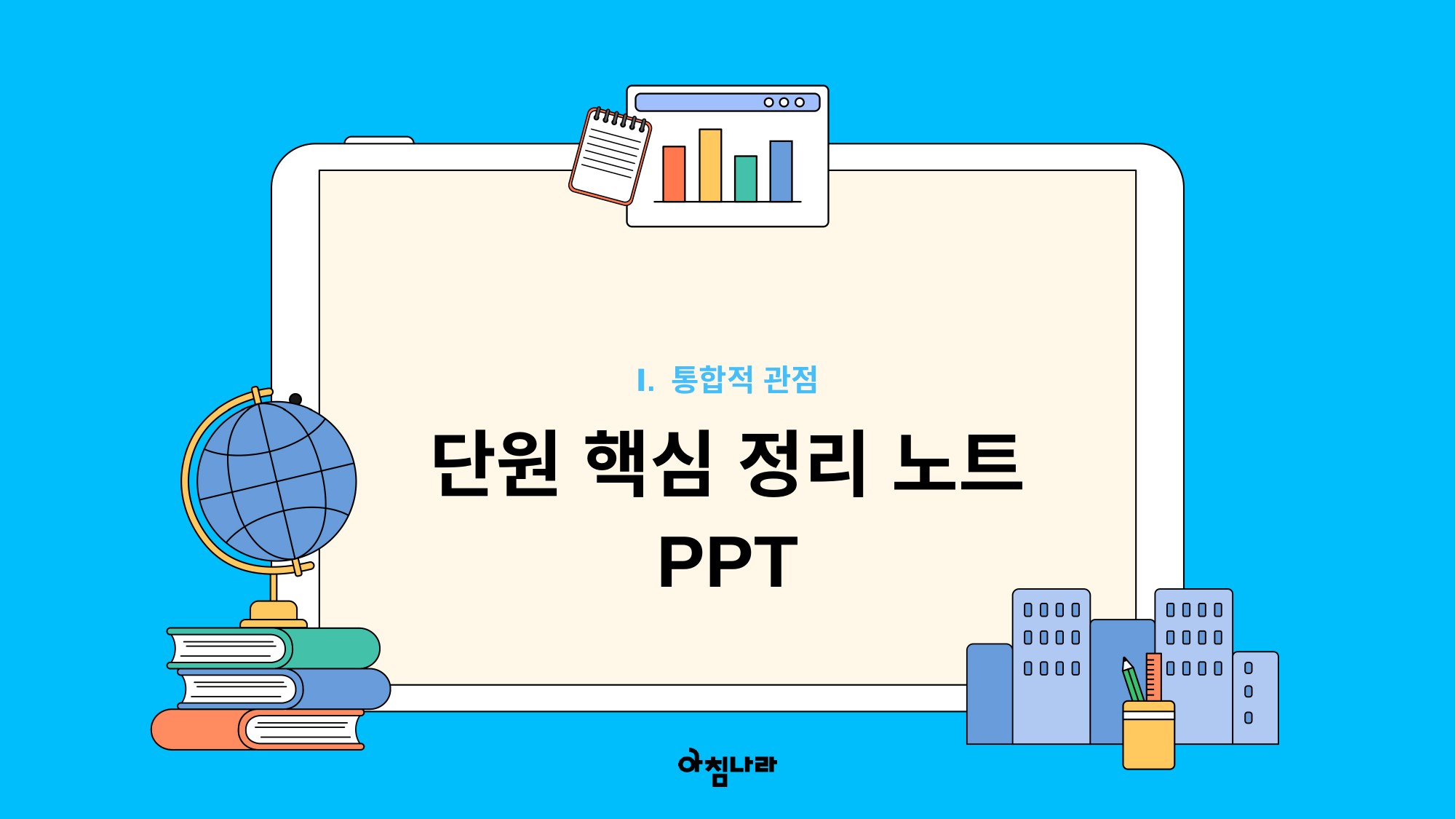

Ⅰ. 통합적 관점
단원 핵심 정리 노트
PPT